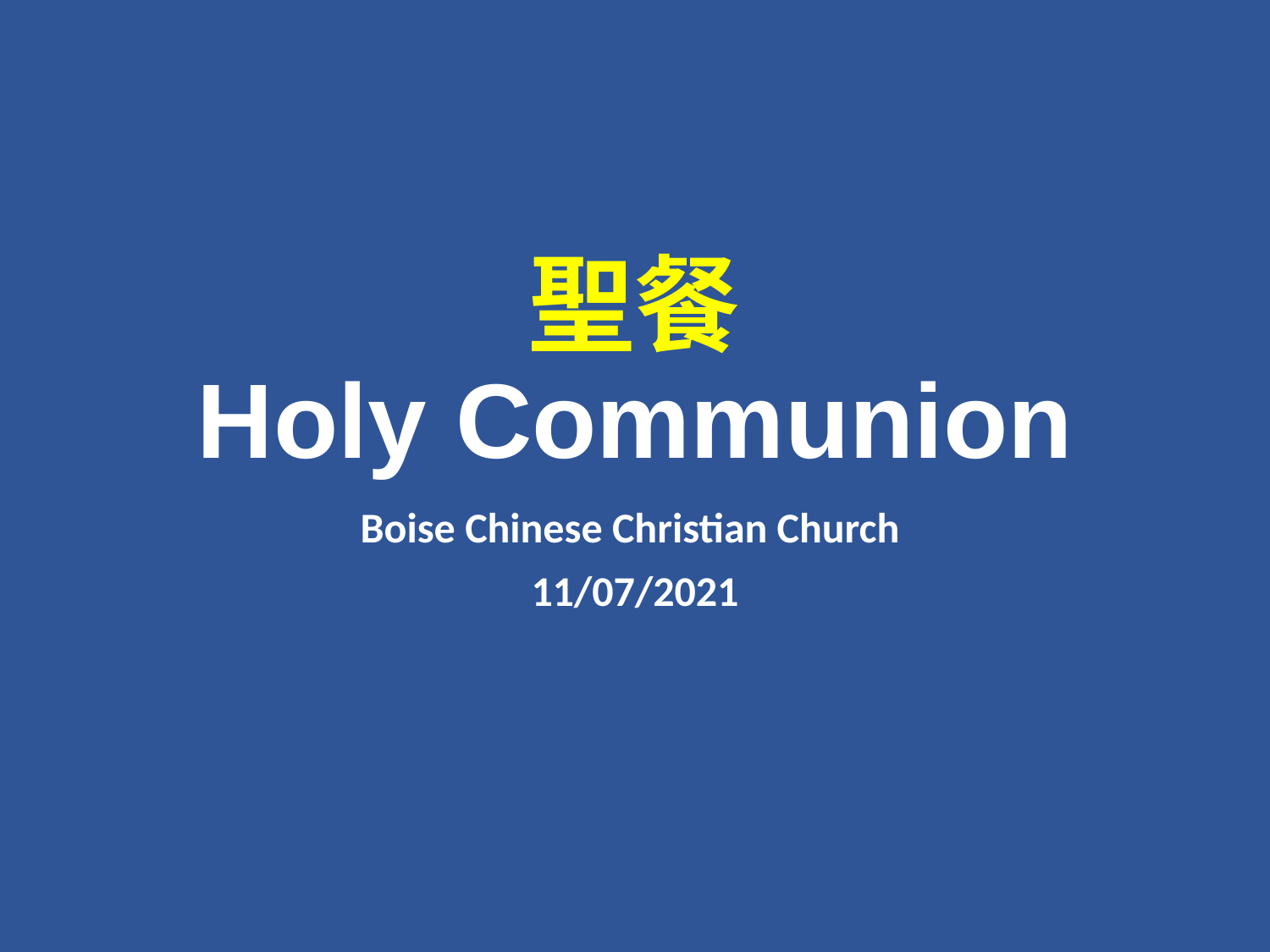

# 聖餐 Holy Communion
Boise Chinese Christian Church
11/07/2021